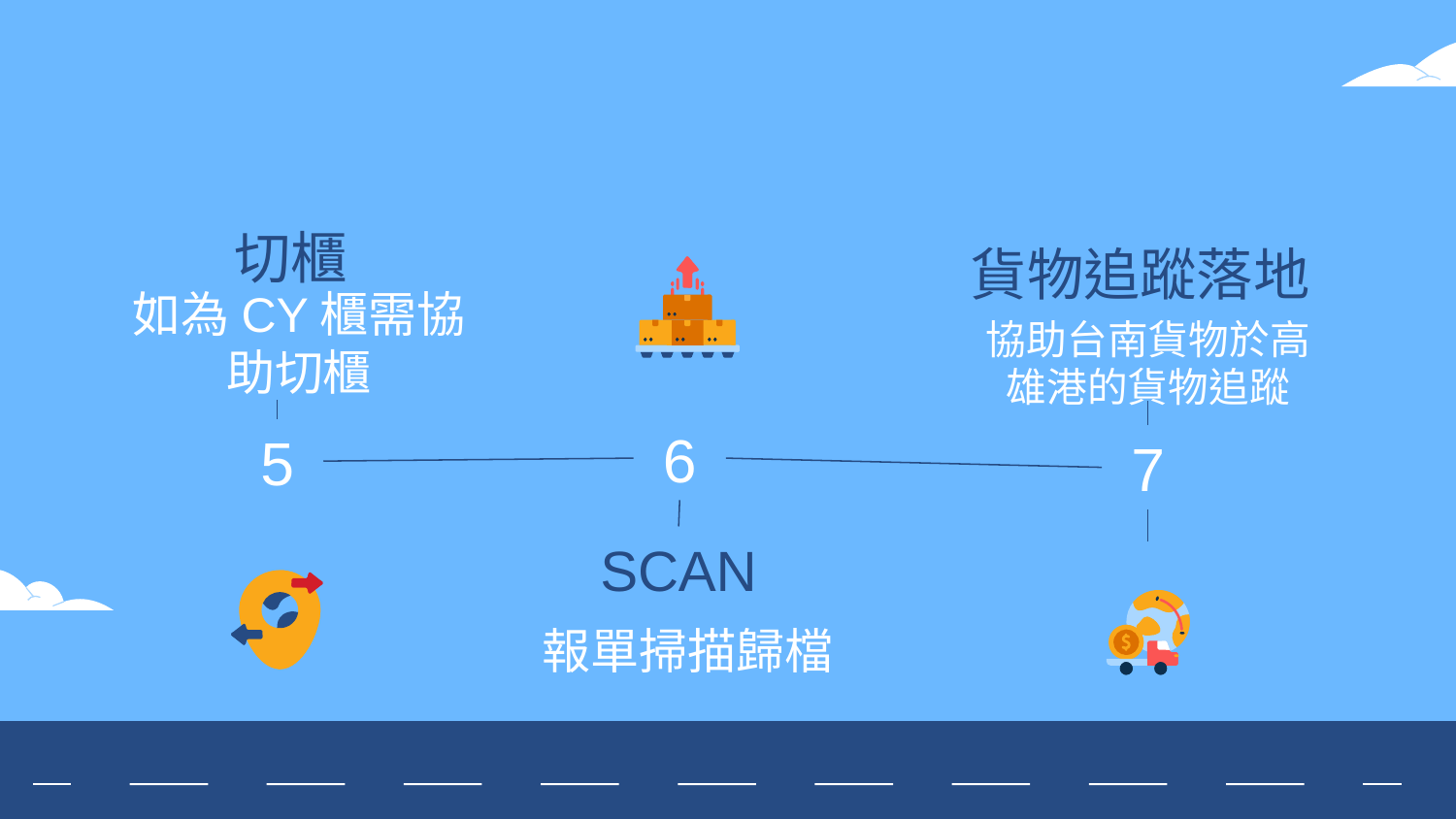

切櫃
貨物追蹤落地

如為CY櫃需協助切櫃
協助台南貨物於高雄港的貨物追蹤
6
5
7
SCAN

報單掃描歸檔